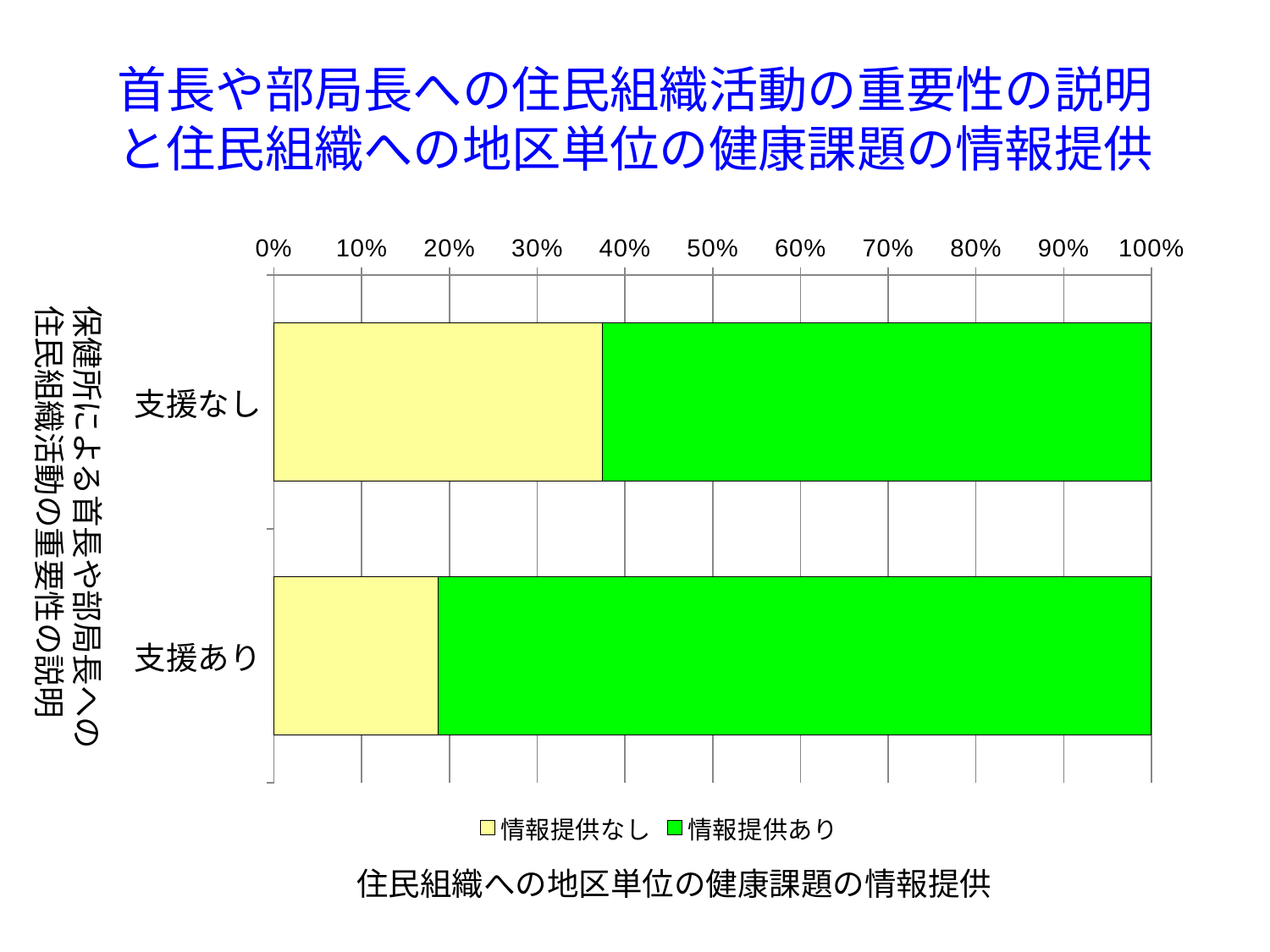

# 首長や部局長への住民組織活動の重要性の説明 と住民組織への地区単位の健康課題の情報提供

### Chart

| Category | 情報提供なし | 情報提供あり |
|---|---|---|
| 支援なし | 298.0 | 499.0 |
| 支援あり | 14.0 | 61.0 |
保健所による首長や部局長への
住民組織活動の重要性の説明
住民組織への地区単位の健康課題の情報提供